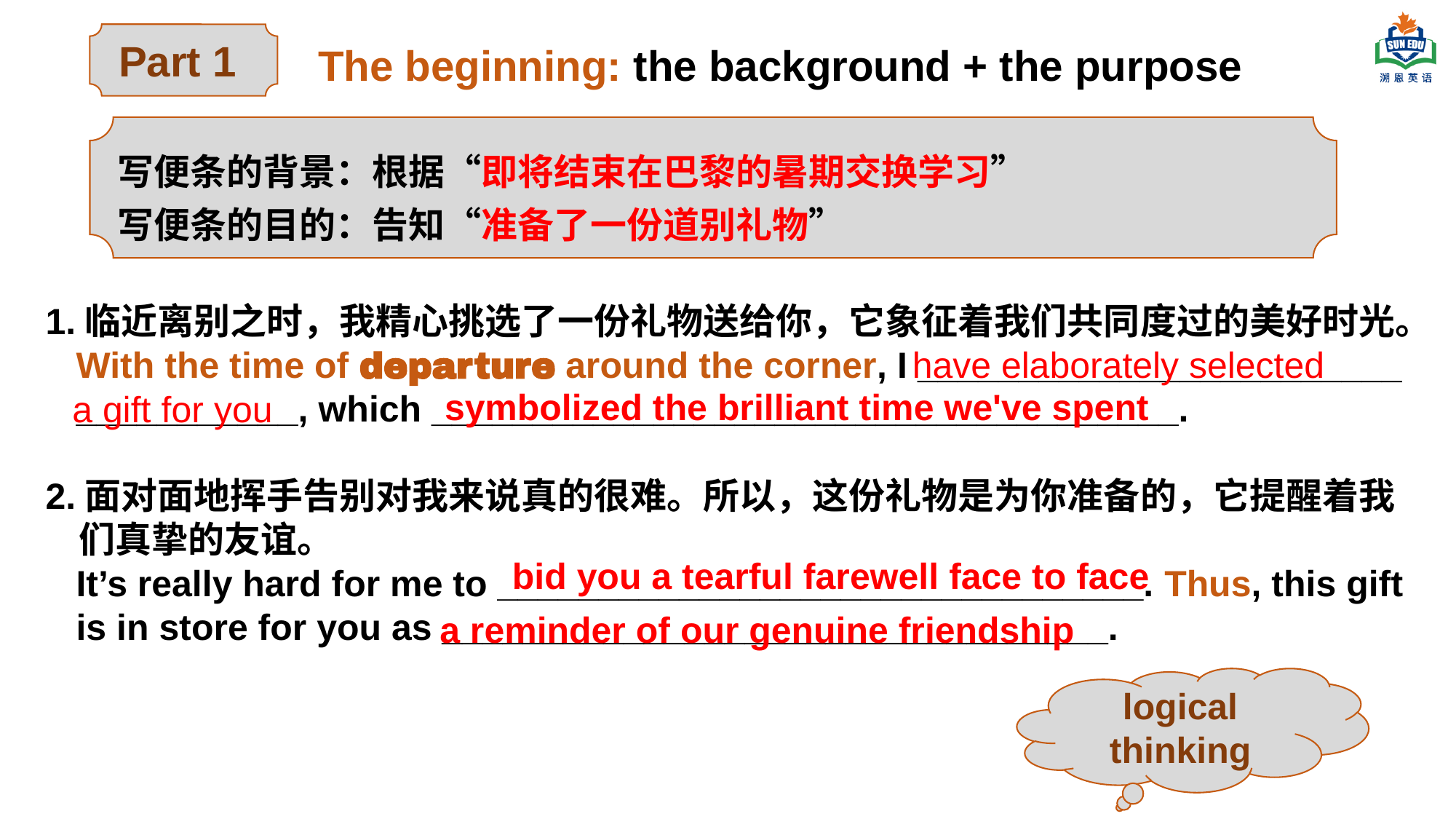

Part 1
 The beginning: the background + the purpose

写便条的背景：根据“即将结束在巴黎的暑期交换学习”
写便条的目的：告知“准备了一份道别礼物”

1.临近离别之时，我精心挑选了一份礼物送给你，它象征着我们共同度过的美好时光。
   With the time of departure around the corner, I ________________________
   ___________, which _____________________________________.

2.面对面地挥手告别对我来说真的很难。所以，这份礼物是为你准备的，它提醒着我
   们真挚的友谊。
   It’s really hard for me to ________________________________. Thus, this gift
   is in store for you as _________________________________.
have elaborately selected
symbolized the brilliant time we've spent
a gift for you
bid you a tearful farewell face to face
a reminder of our genuine friendship
logical thinking